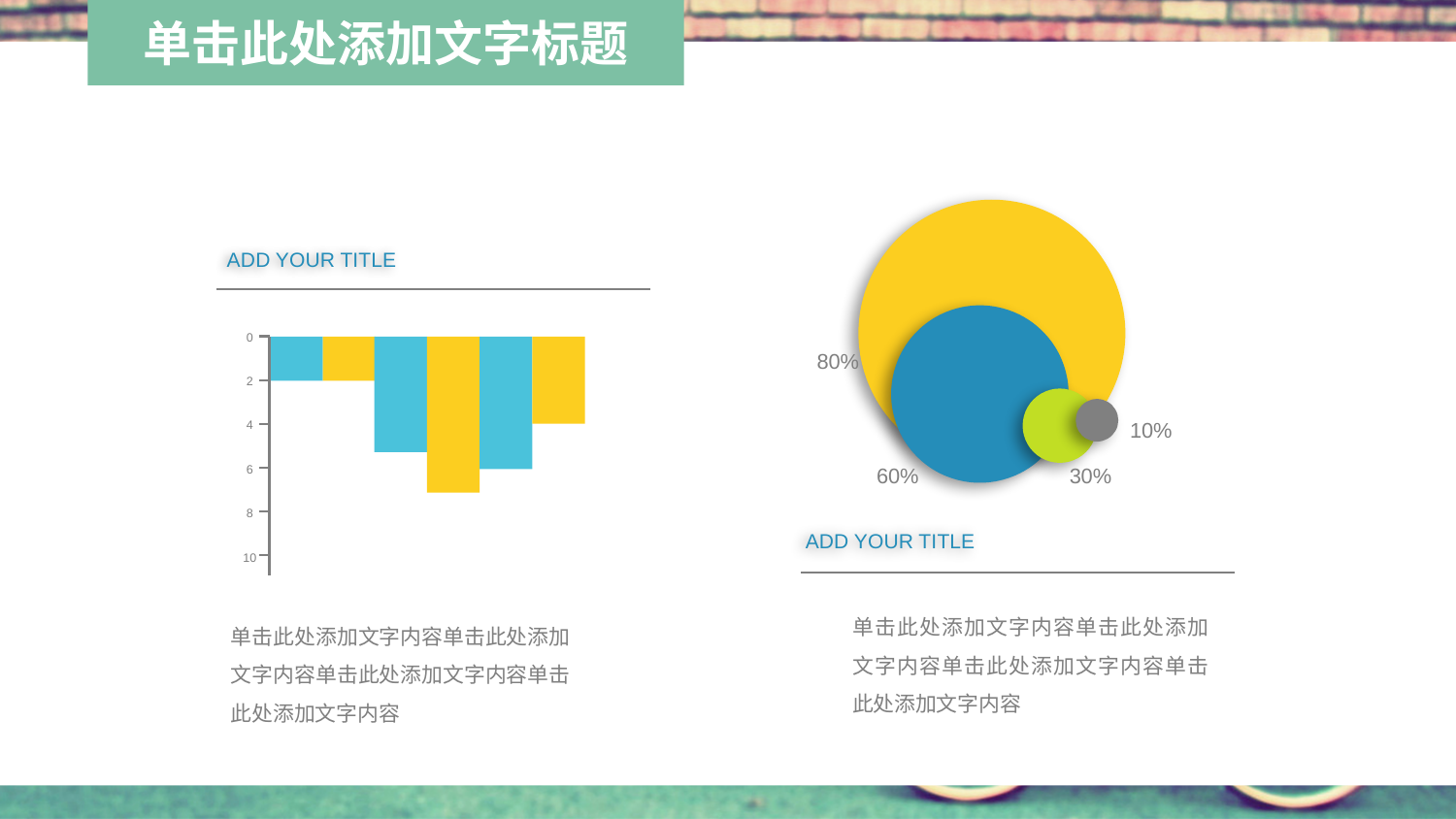

ADD YOUR TITLE

0
2
4
6
8
10

80%

10%
30%
60%
ADD YOUR TITLE
单击此处添加文字内容单击此处添加文字内容单击此处添加文字内容单击此处添加文字内容
单击此处添加文字内容单击此处添加文字内容单击此处添加文字内容单击此处添加文字内容